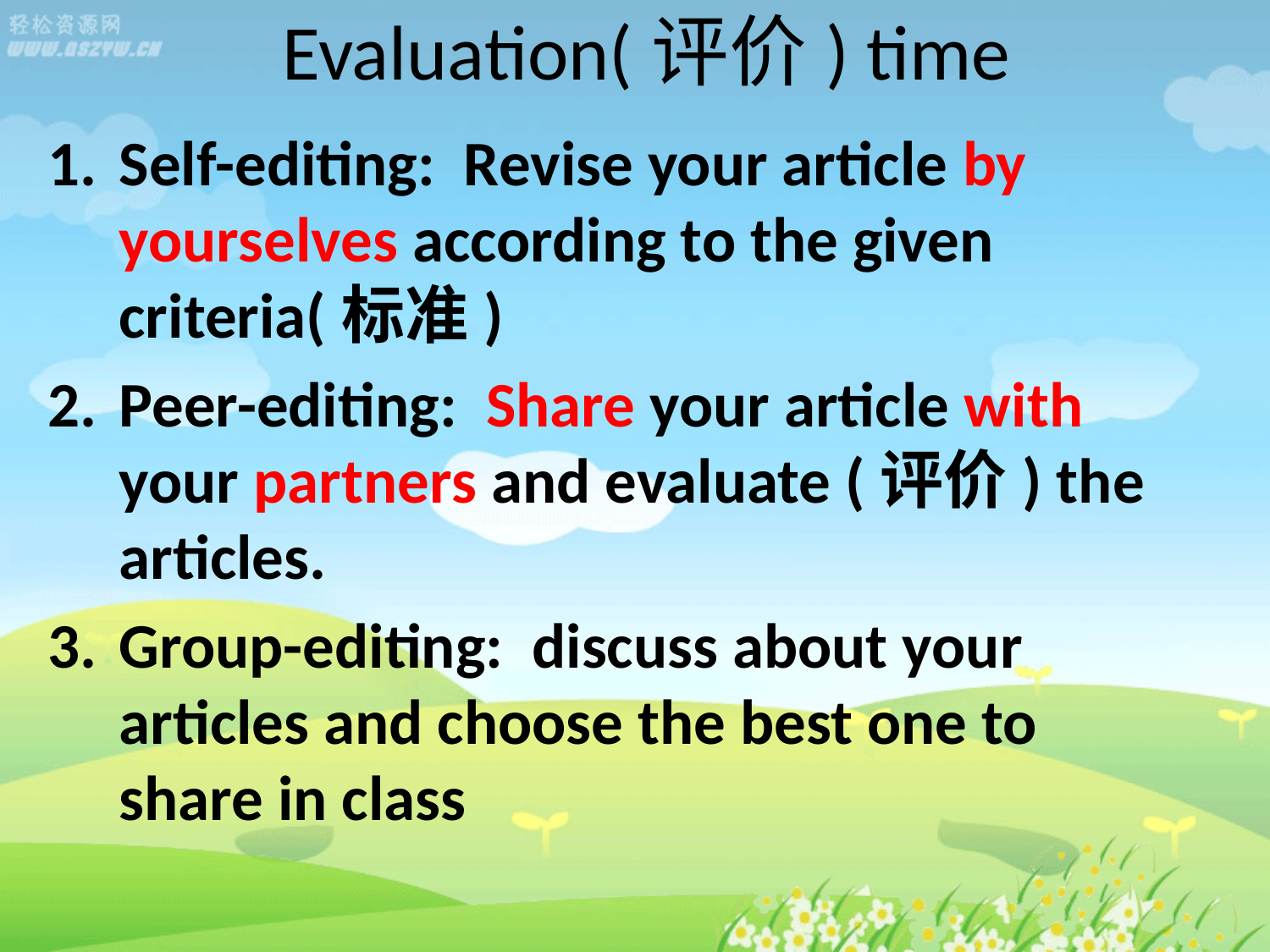

# Evaluation(评价) time
Self-editing:  Revise your article by yourselves according to the given criteria(标准)
Peer-editing:  Share your article with your partners and evaluate (评价) the articles.
Group-editing:  discuss about your articles and choose the best one to share in class